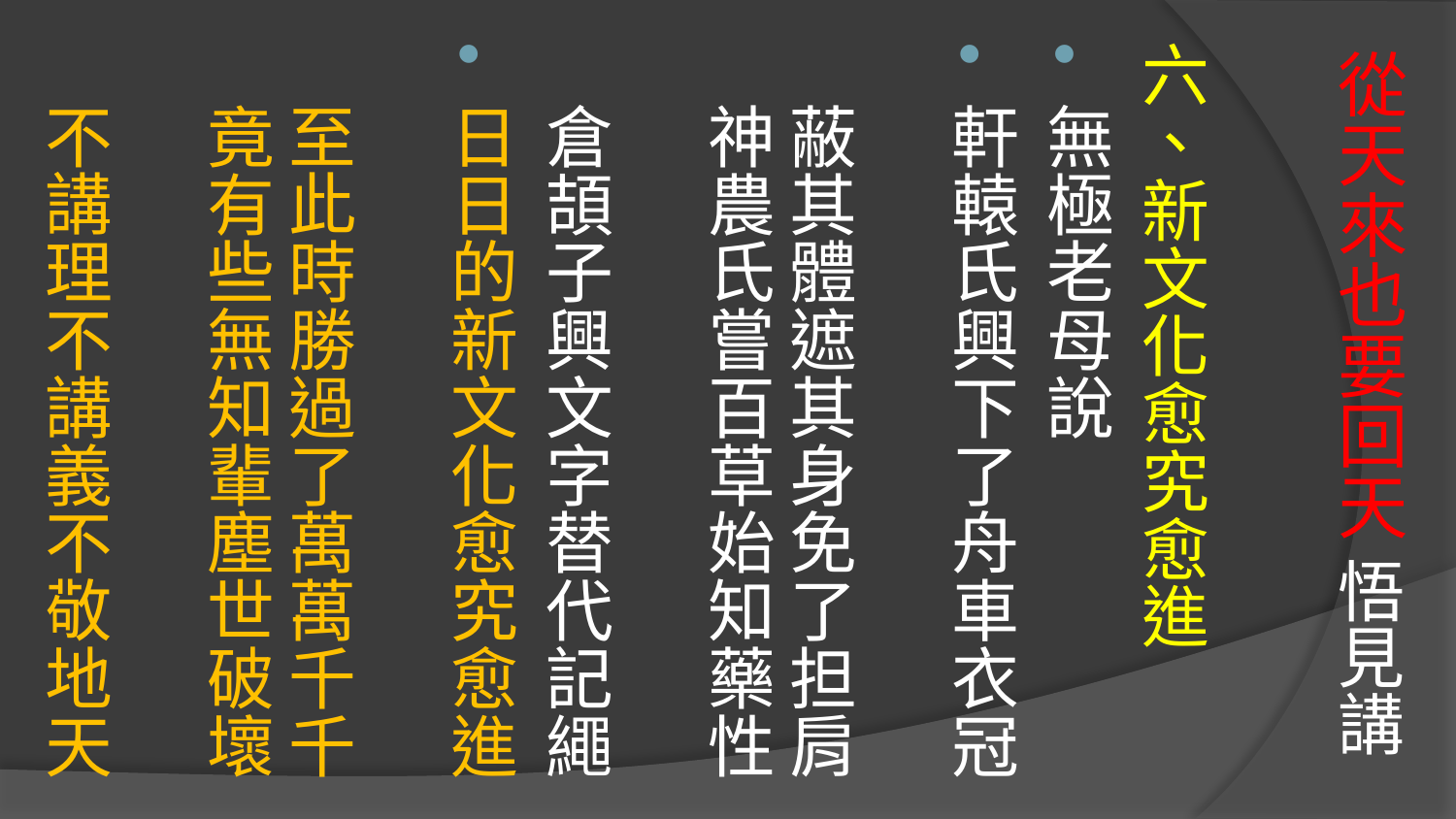

# 從天來也要回天 悟見講
六、新文化愈究愈進
無極老母說
軒轅氏興下了舟車衣冠　
蔽其體遮其身免了担肩
神農氏嘗百草始知藥性　
倉頡子興文字替代記繩
日日的新文化愈究愈進　
至此時勝過了萬萬千千
竟有些無知輩塵世破壞　
不講理不講義不敬地天